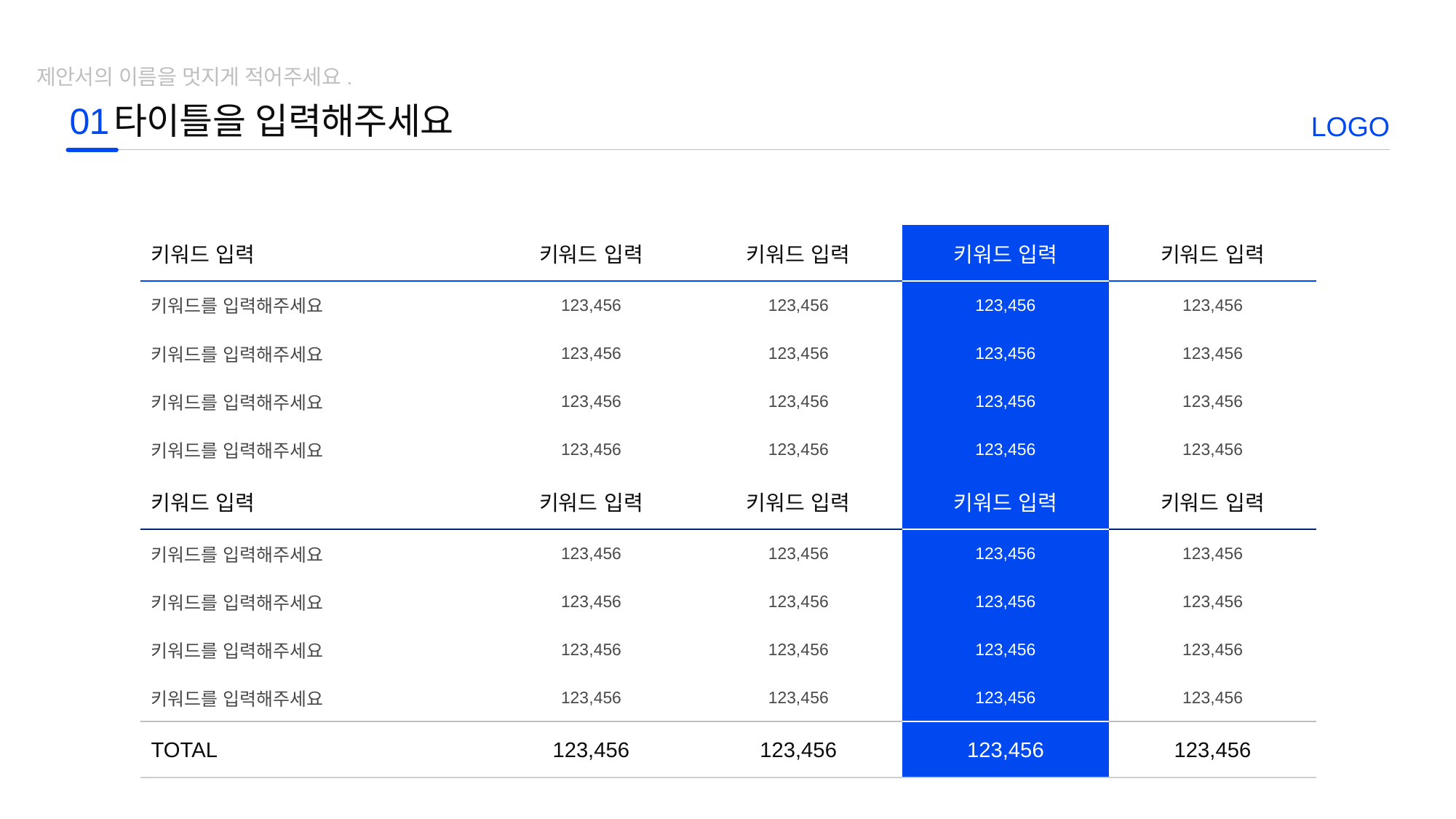

제안서의 이름을 멋지게 적어주세요.
01
타이틀을 입력해주세요
LOGO
| 키워드 입력 | 키워드 입력 | 키워드 입력 | 키워드 입력 | 키워드 입력 |
| --- | --- | --- | --- | --- |
| 키워드를 입력해주세요 | 123,456 | 123,456 | 123,456 | 123,456 |
| 키워드를 입력해주세요 | 123,456 | 123,456 | 123,456 | 123,456 |
| 키워드를 입력해주세요 | 123,456 | 123,456 | 123,456 | 123,456 |
| 키워드를 입력해주세요 | 123,456 | 123,456 | 123,456 | 123,456 |
| 키워드 입력 | 키워드 입력 | 키워드 입력 | 키워드 입력 | 키워드 입력 |
| 키워드를 입력해주세요 | 123,456 | 123,456 | 123,456 | 123,456 |
| 키워드를 입력해주세요 | 123,456 | 123,456 | 123,456 | 123,456 |
| 키워드를 입력해주세요 | 123,456 | 123,456 | 123,456 | 123,456 |
| 키워드를 입력해주세요 | 123,456 | 123,456 | 123,456 | 123,456 |
| TOTAL | 123,456 | 123,456 | 123,456 | 123,456 |